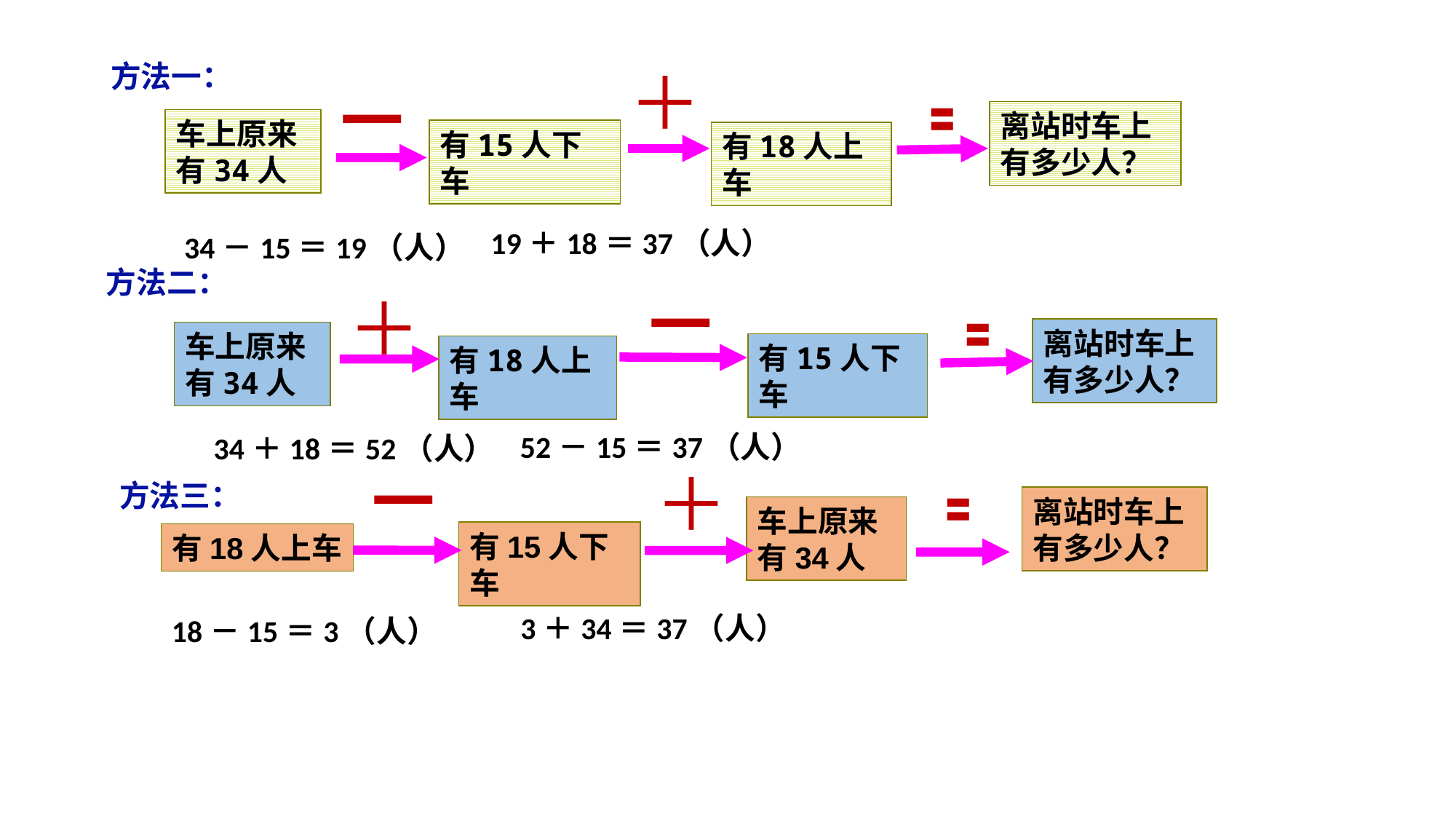

＋

－

〓

离站时车上
有多少人？
车上原来
有34人
有15人下车
有18人上车
方法一：
19＋18＝37（人）
34－15＝19（人）
方法二：
－

＋

〓

离站时车上
有多少人？
车上原来
有34人
有15人下车
有18人上车
52－15＝37（人）
34＋18＝52（人）
－

＋

离站时车上
有多少人？
〓

车上原来
有34人
有15人下车
有18人上车
方法三：
3＋34＝37（人）
18－15＝3（人）